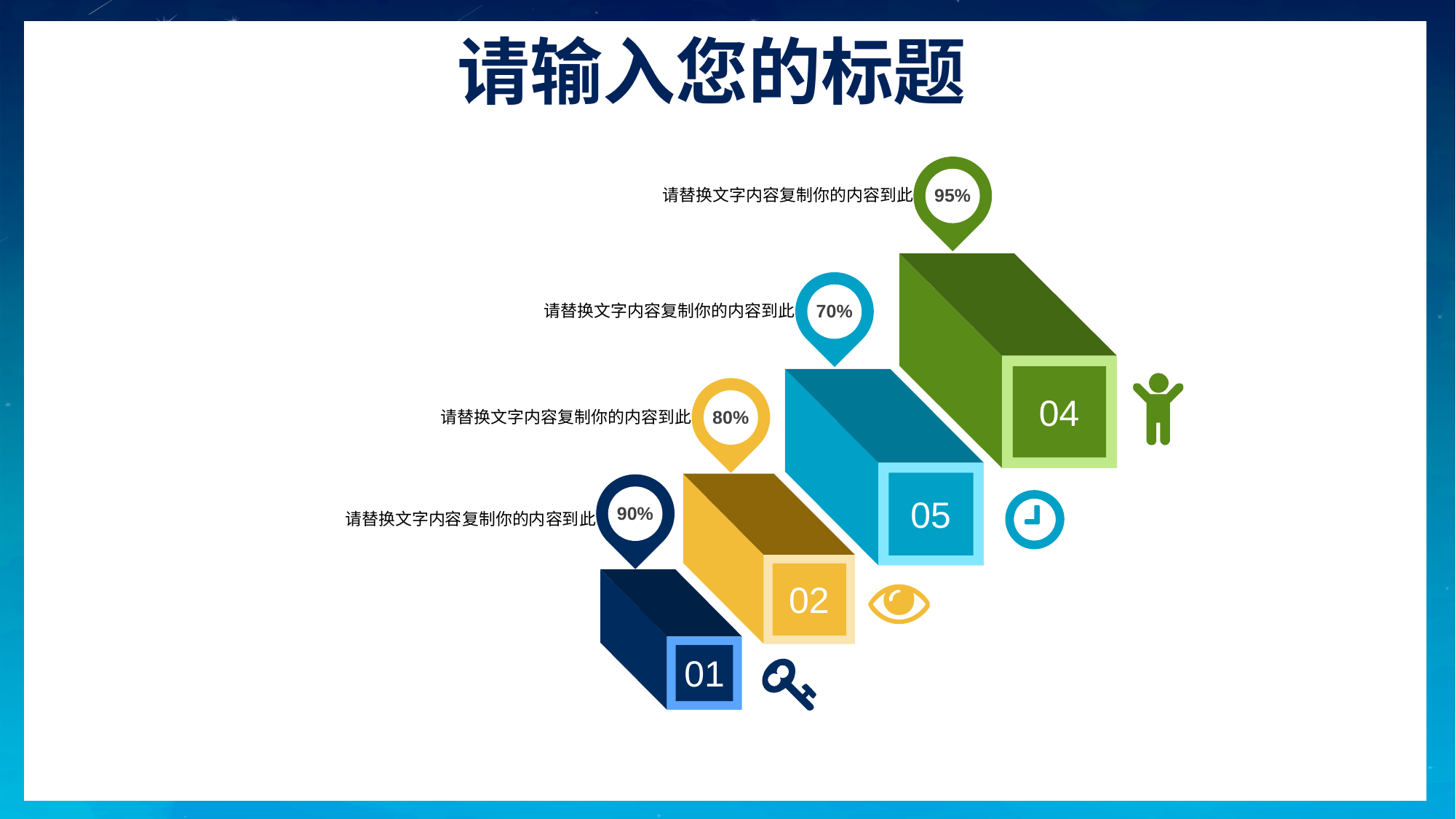

95%
请替换文字内容复制你的内容到此

04

70%
请替换文字内容复制你的内容到此

05

80%
请替换文字内容复制你的内容到此

02

90%
请替换文字内容复制你的内容到此

01